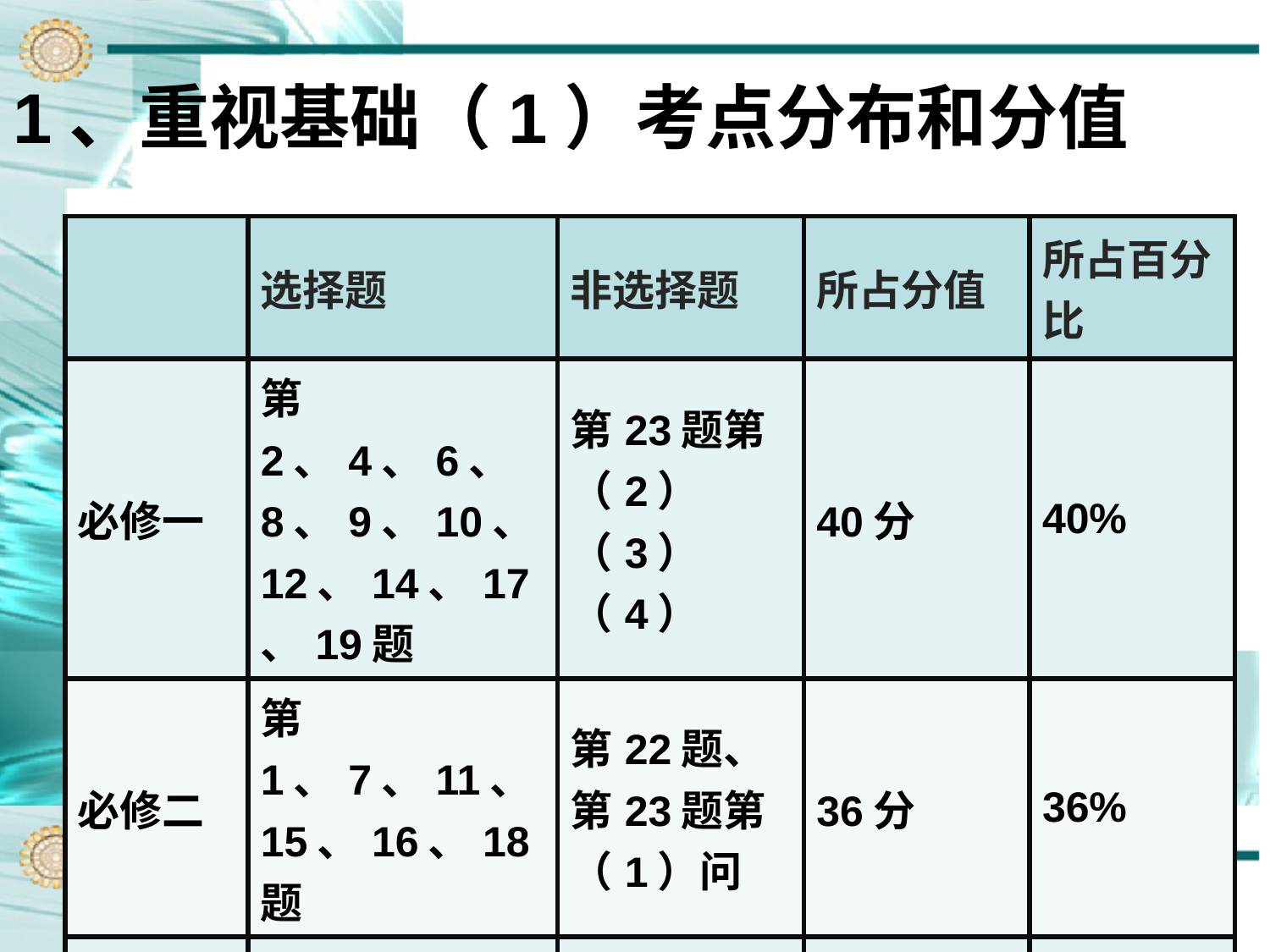

# 1、重视基础（1）考点分布和分值
|  | 选择题 | 非选择题 | 所占分值 | 所占百分比 |
| --- | --- | --- | --- | --- |
| 必修一 | 第2、4、6、8、9、10、12、14、17、19题 | 第23题第（2）（3）（4） | 40分 | 40% |
| 必修二 | 第1、7、11、15、16、18题 | 第22题、第23题第（1）问 | 36分 | 36% |
| 必修三 | 第3、5、13、20题 | 第21题 | 24分 | 24% |